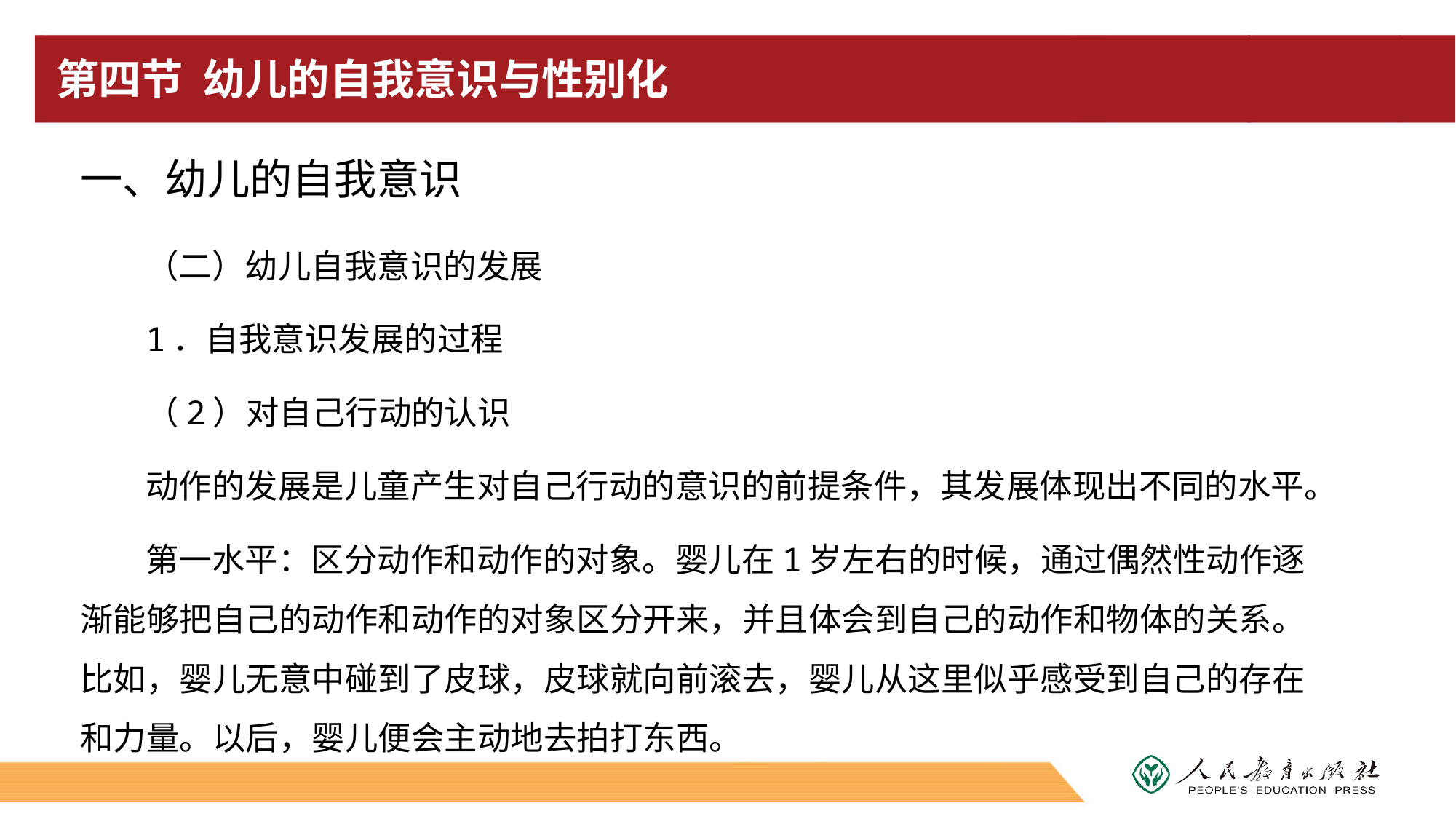

# 第四节  幼儿的自我意识与性别化
一、幼儿的自我意识
（二）幼儿自我意识的发展
1．自我意识发展的过程
（2）对自己行动的认识
动作的发展是儿童产生对自己行动的意识的前提条件，其发展体现出不同的水平。
第一水平：区分动作和动作的对象。婴儿在1岁左右的时候，通过偶然性动作逐渐能够把自己的动作和动作的对象区分开来，并且体会到自己的动作和物体的关系。比如，婴儿无意中碰到了皮球，皮球就向前滚去，婴儿从这里似乎感受到自己的存在和力量。以后，婴儿便会主动地去拍打东西。